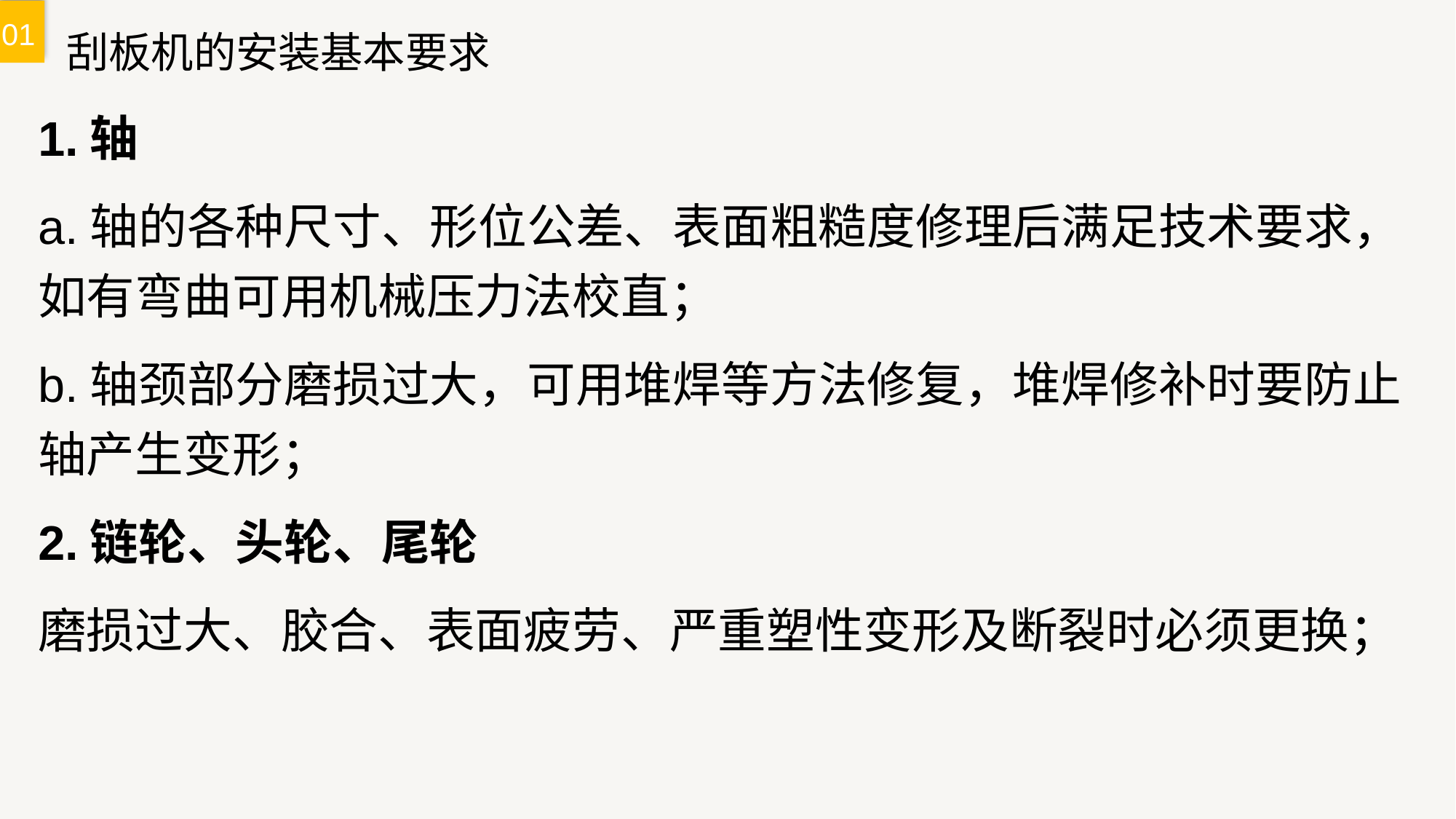

刮板机的安装基本要求
01
1.轴
a.轴的各种尺寸、形位公差、表面粗糙度修理后满足技术要求，如有弯曲可用机械压力法校直；
b.轴颈部分磨损过大，可用堆焊等方法修复，堆焊修补时要防止轴产生变形；
2.链轮、头轮、尾轮
磨损过大、胶合、表面疲劳、严重塑性变形及断裂时必须更换；